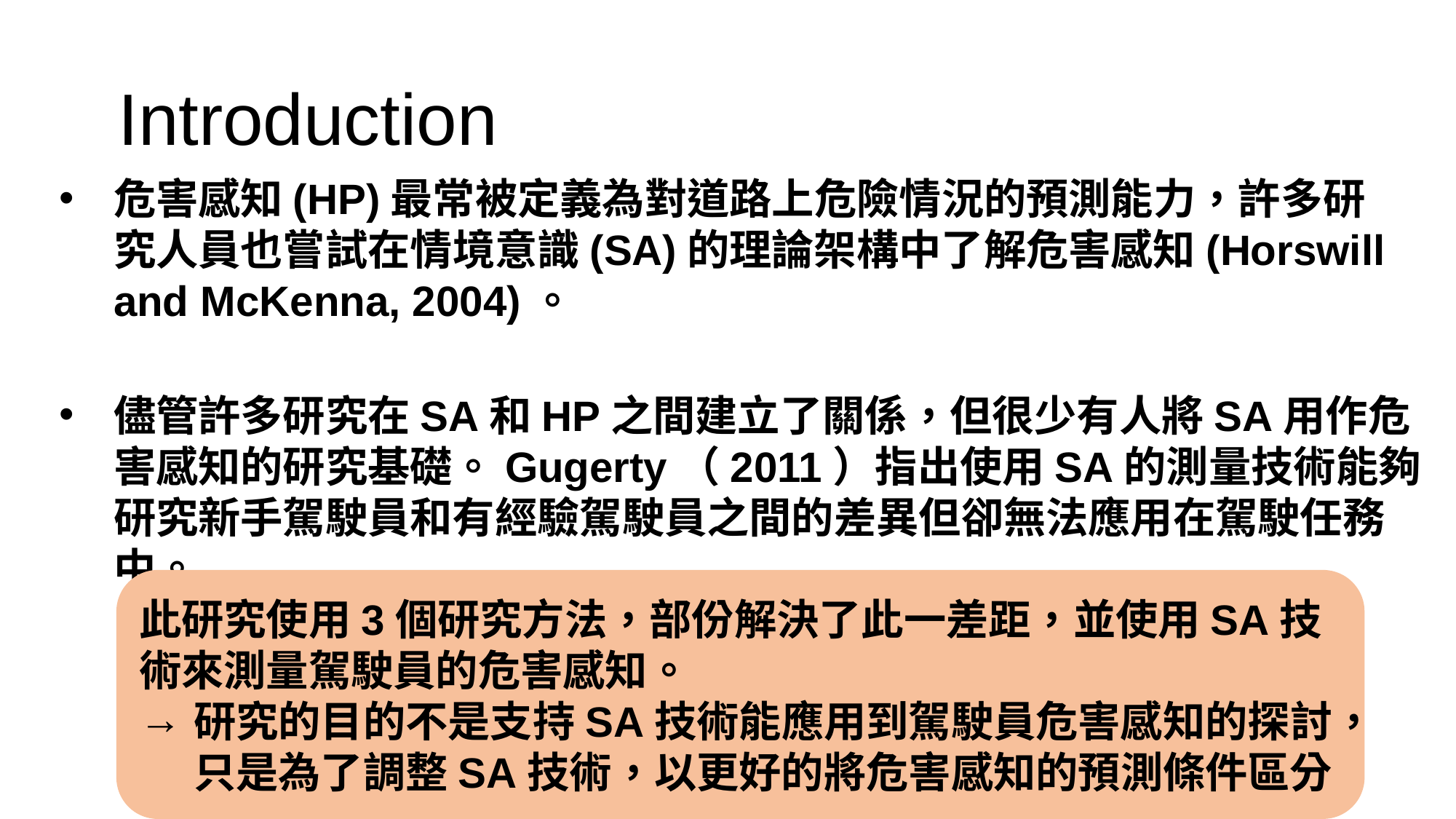

Introduction
危害感知(HP)最常被定義為對道路上危險情況的預測能力，許多研究人員也嘗試在情境意識(SA)的理論架構中了解危害感知(Horswill and McKenna, 2004)。
儘管許多研究在SA和HP之間建立了關係，但很少有人將SA用作危害感知的研究基礎。Gugerty（2011）指出使用SA的測量技術能夠研究新手駕駛員和有經驗駕駛員之間的差異但卻無法應用在駕駛任務中。
此研究使用3個研究方法，部份解決了此一差距，並使用SA技術來測量駕駛員的危害感知。
研究的目的不是支持SA技術能應用到駕駛員危害感知的探討，只是為了調整SA技術，以更好的將危害感知的預測條件區分